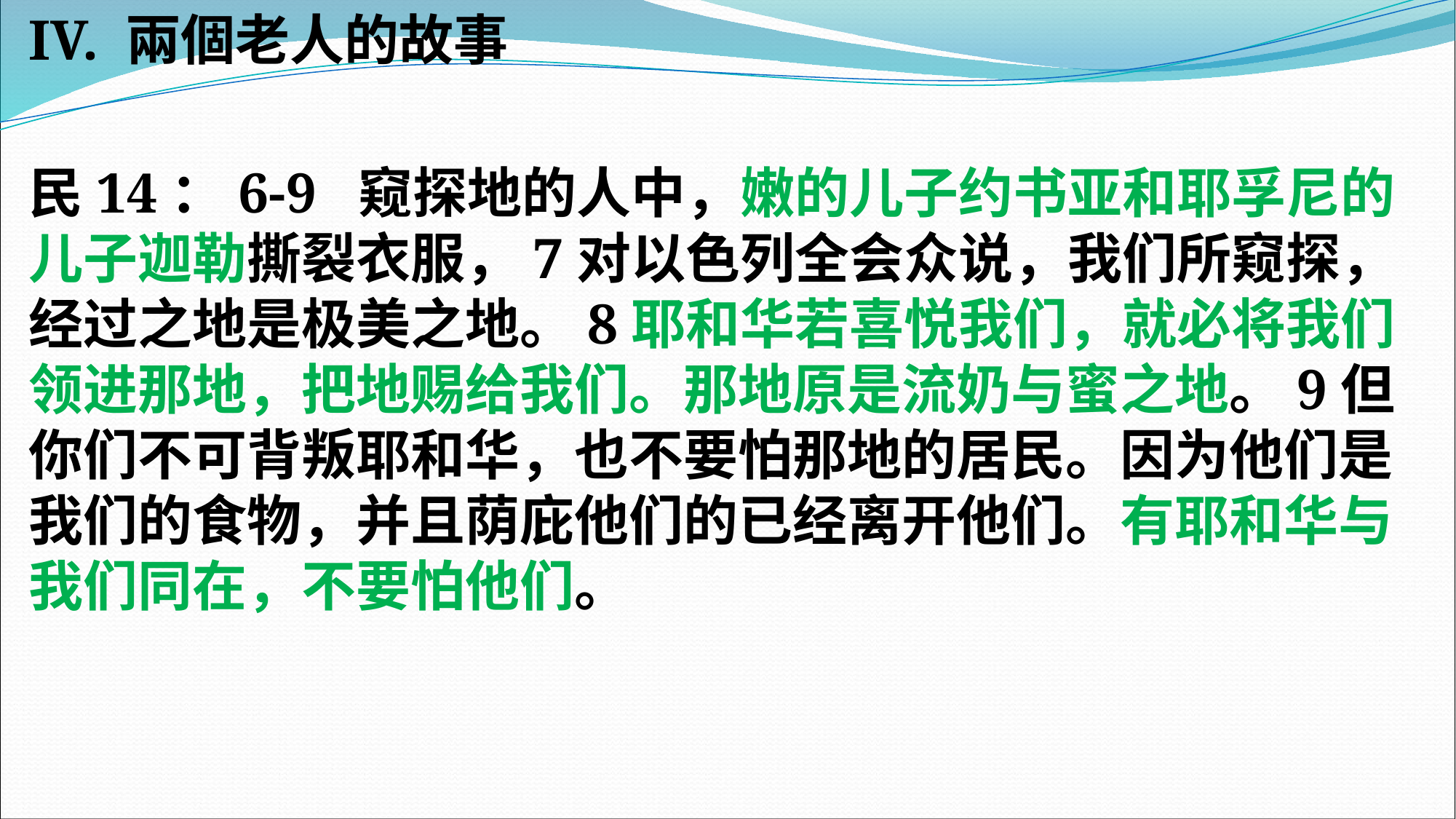

IV. 兩個老人的故事

民14：6-9  窥探地的人中，嫩的儿子约书亚和耶孚尼的儿子迦勒撕裂衣服，7对以色列全会众说，我们所窥探，经过之地是极美之地。8耶和华若喜悦我们，就必将我们领进那地，把地赐给我们。那地原是流奶与蜜之地。9但你们不可背叛耶和华，也不要怕那地的居民。因为他们是我们的食物，并且荫庇他们的已经离开他们。有耶和华与我们同在，不要怕他们。

#